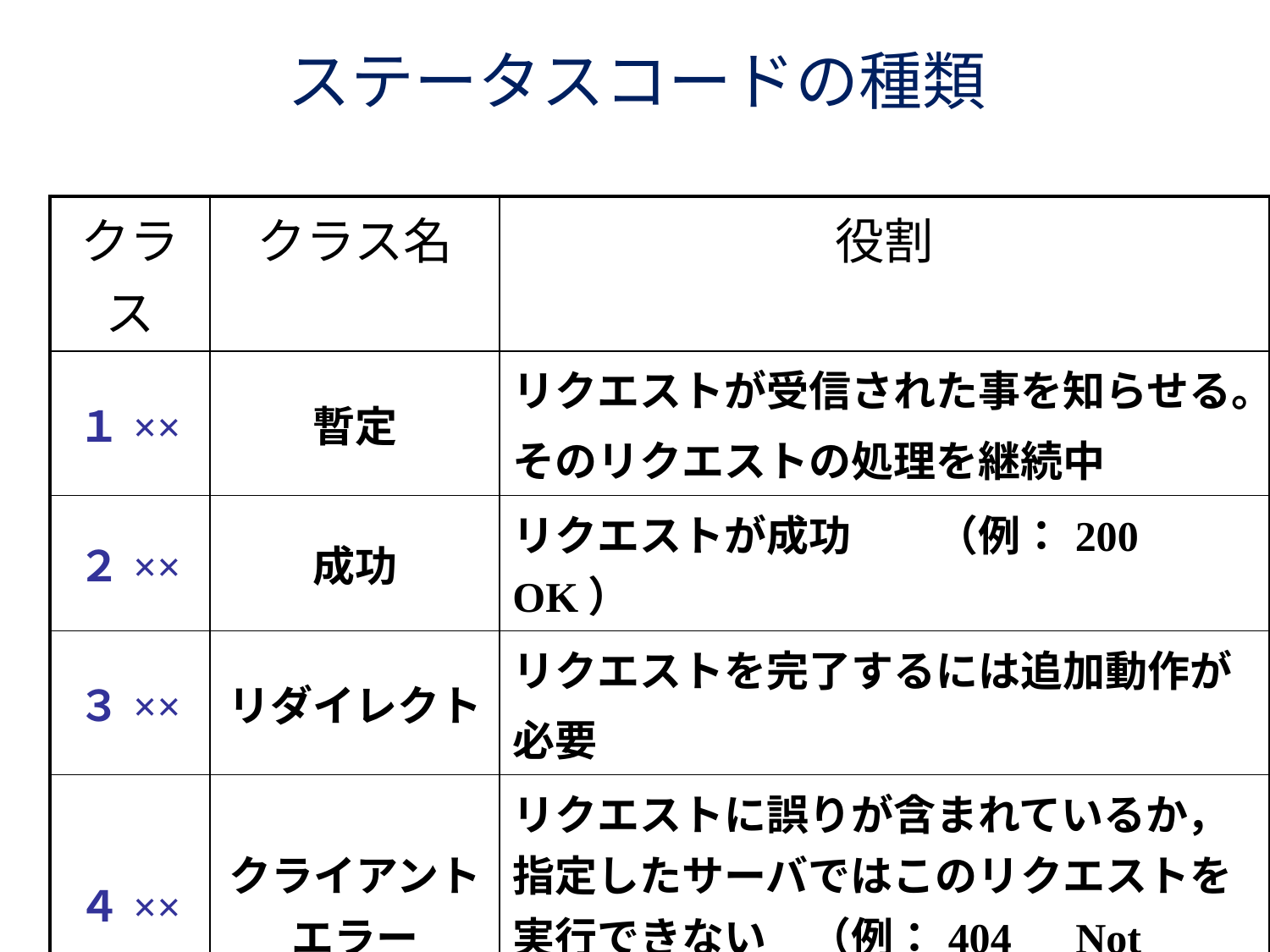

1xx :暫定: リクエストが受信された事を知らせる。そのリクエストの処理を継続中
2xx: 成功：リクエストが成功　　（例：200 OK）
3xx: リダイレクト：クエストを完了するには追加動作が
必要
4xx: クライアントエラー:リクエストに誤りが含まれているか，指定したサーバではこのリクエストを実行できない　（例：404　Not Found）
5xx: サーバエラー：サーバエラー
サーバが実行に失敗　（例：500　 Internal Server Error）
# ステータスコードの種類
| クラス | クラス名 | 役割 |
| --- | --- | --- |
| １×× | 暫定 | リクエストが受信された事を知らせる。 そのリクエストの処理を継続中 |
| ２×× | 成功 | リクエストが成功　　（例：200 OK） |
| ３×× | リダイレクト | リクエストを完了するには追加動作が 必要 |
| ４×× | クライアント エラー | リクエストに誤りが含まれているか，指定したサーバではこのリクエストを実行できない　（例：404　Not Found） |
| ５×× | サーバエラー | サーバが実行に失敗　 （例：500　 Internal Server Error） |